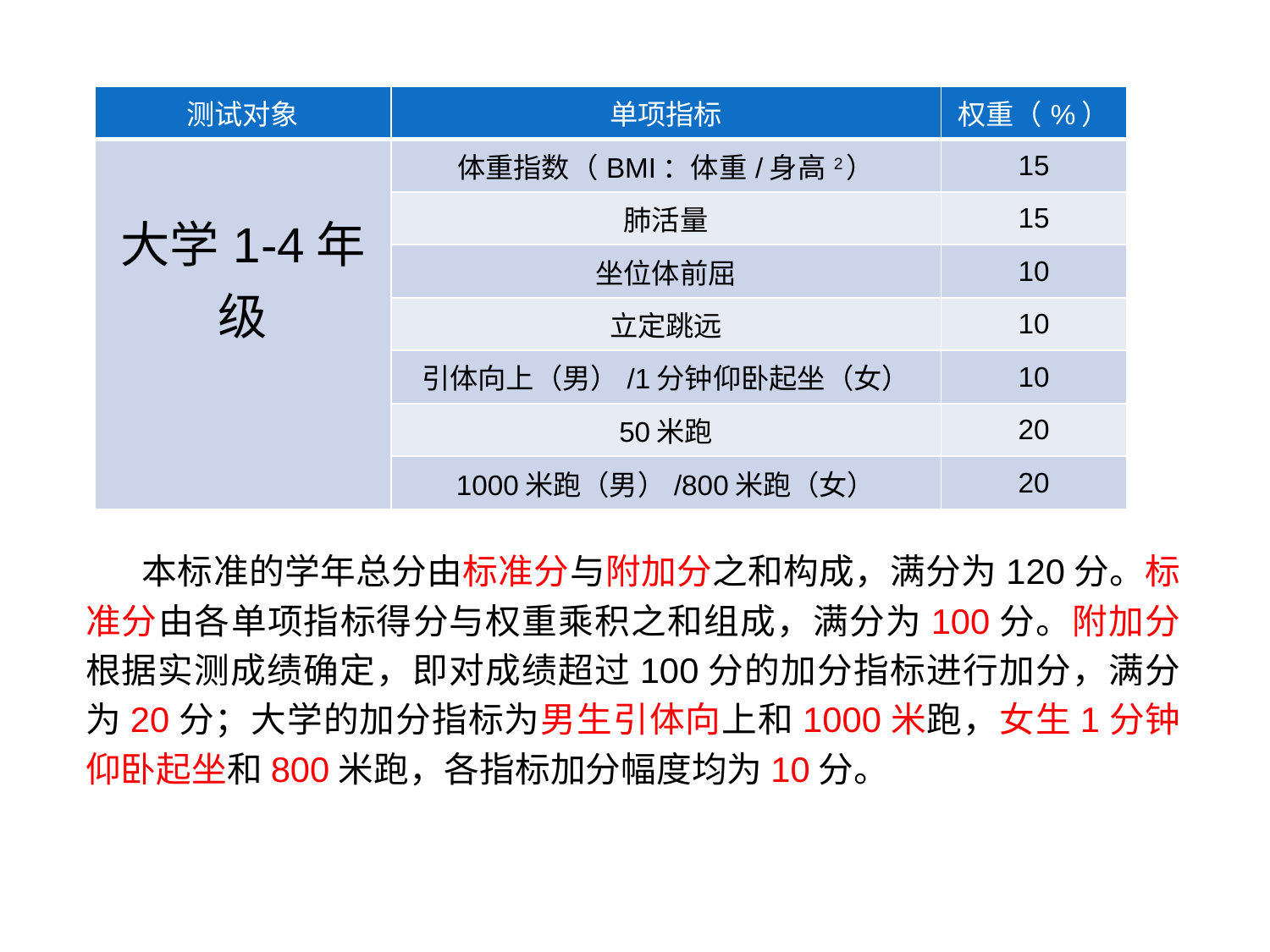

| 测试对象 | 单项指标 | 权重（%） |
| --- | --- | --- |
| 大学1-4年级 | 体重指数（BMI：体重/身高2） | 15 |
|  | 肺活量 | 15 |
|  | 坐位体前屈 | 10 |
|  | 立定跳远 | 10 |
|  | 引体向上（男）/1分钟仰卧起坐（女） | 10 |
|  | 50米跑 | 20 |
|  | 1000米跑（男）/800米跑（女） | 20 |
本标准的学年总分由标准分与附加分之和构成，满分为120分。标准分由各单项指标得分与权重乘积之和组成，满分为100分。附加分根据实测成绩确定，即对成绩超过100分的加分指标进行加分，满分为20分；大学的加分指标为男生引体向上和1000米跑，女生1分钟仰卧起坐和800米跑，各指标加分幅度均为10分。